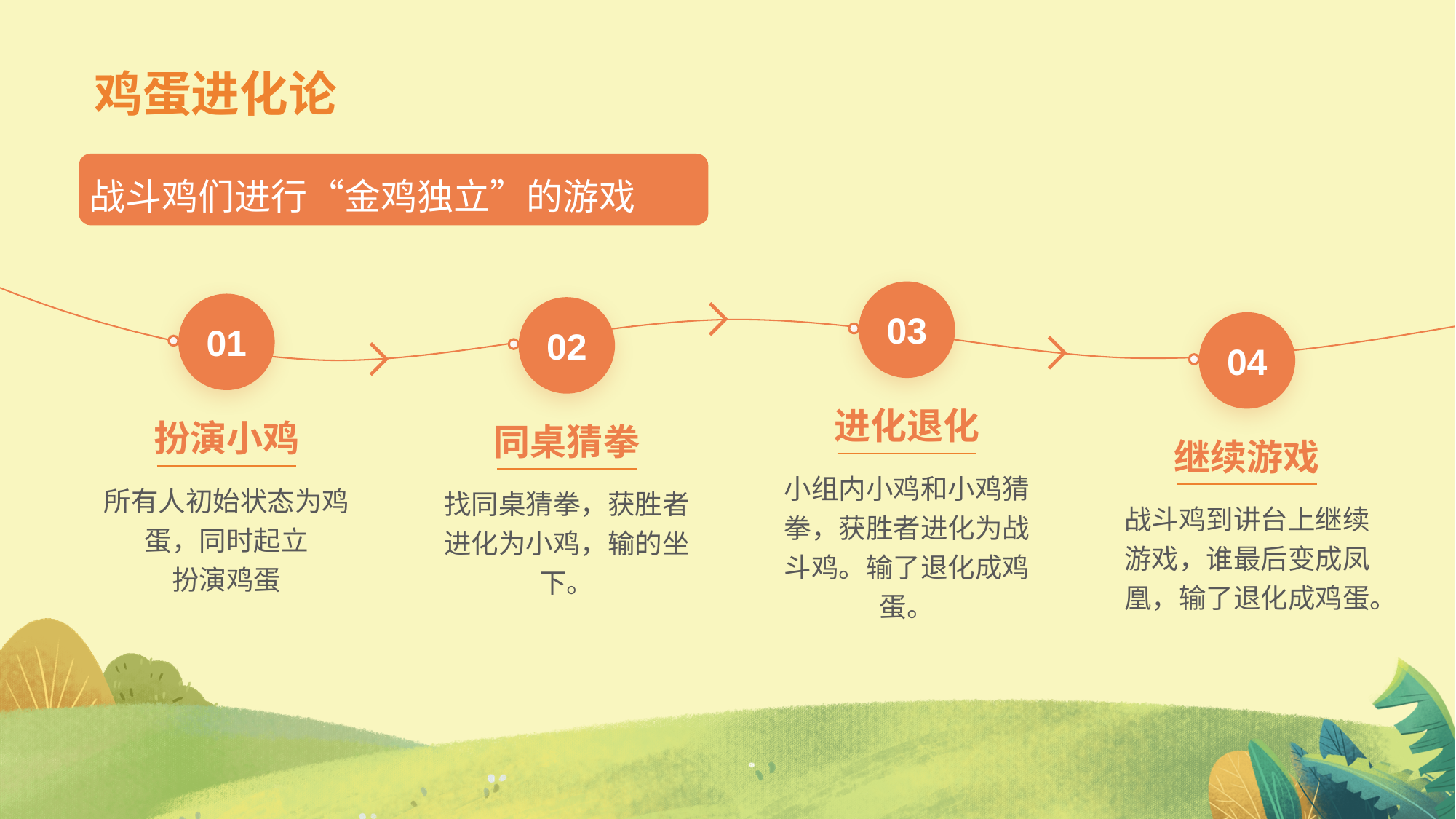

鸡蛋进化论

战斗鸡们进行“金鸡独立”的游戏
03

进化退化
小组内小鸡和小鸡猜拳，获胜者进化为战斗鸡。输了退化成鸡蛋。

01

扮演小鸡
所有人初始状态为鸡蛋，同时起立
扮演鸡蛋
02

同桌猜拳
找同桌猜拳，获胜者进化为小鸡，输的坐下。
04

继续游戏
战斗鸡到讲台上继续游戏，谁最后变成凤凰，输了退化成鸡蛋。